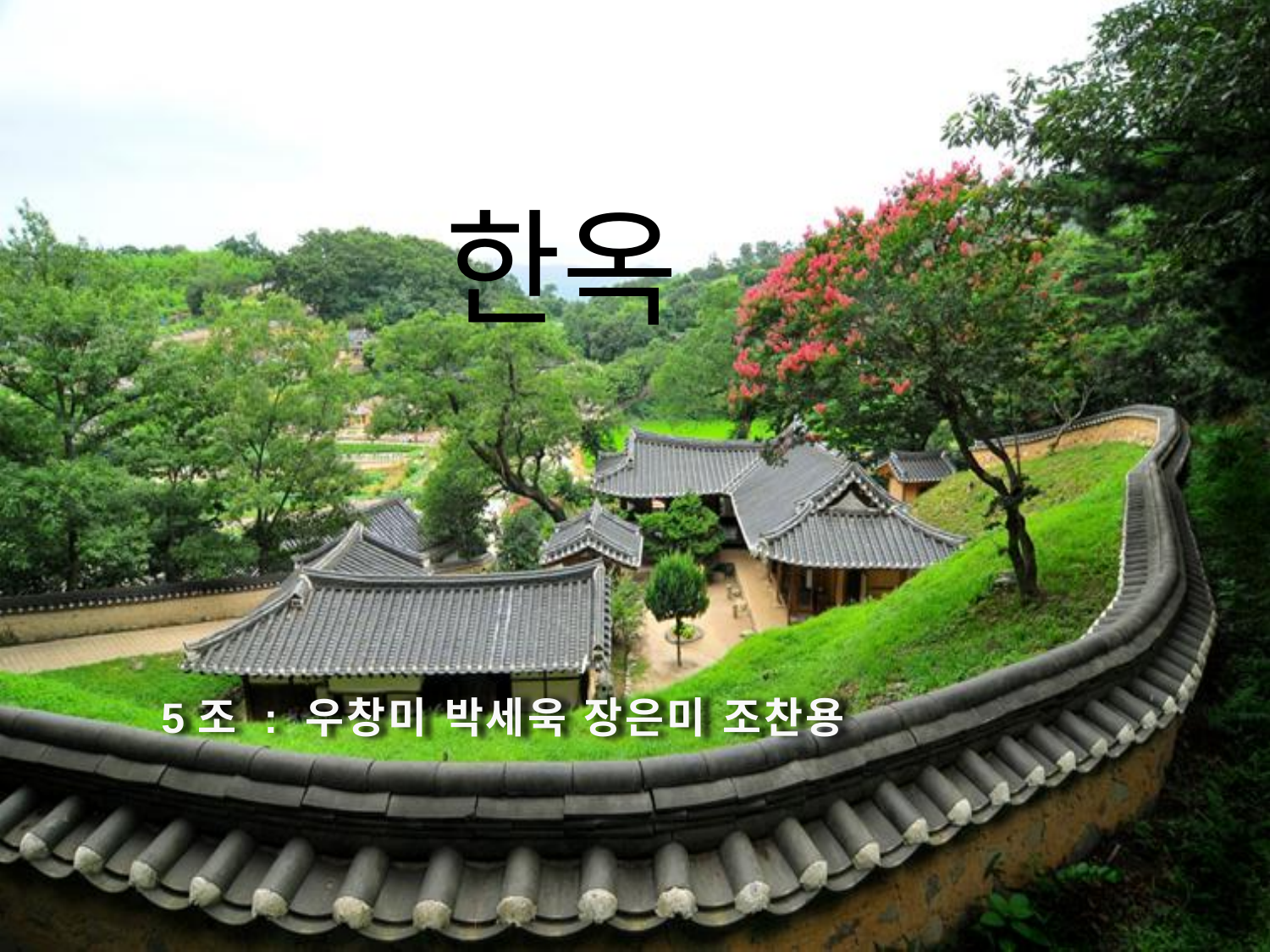

# 한옥
5조 : 우창미 박세욱 장은미 조찬용